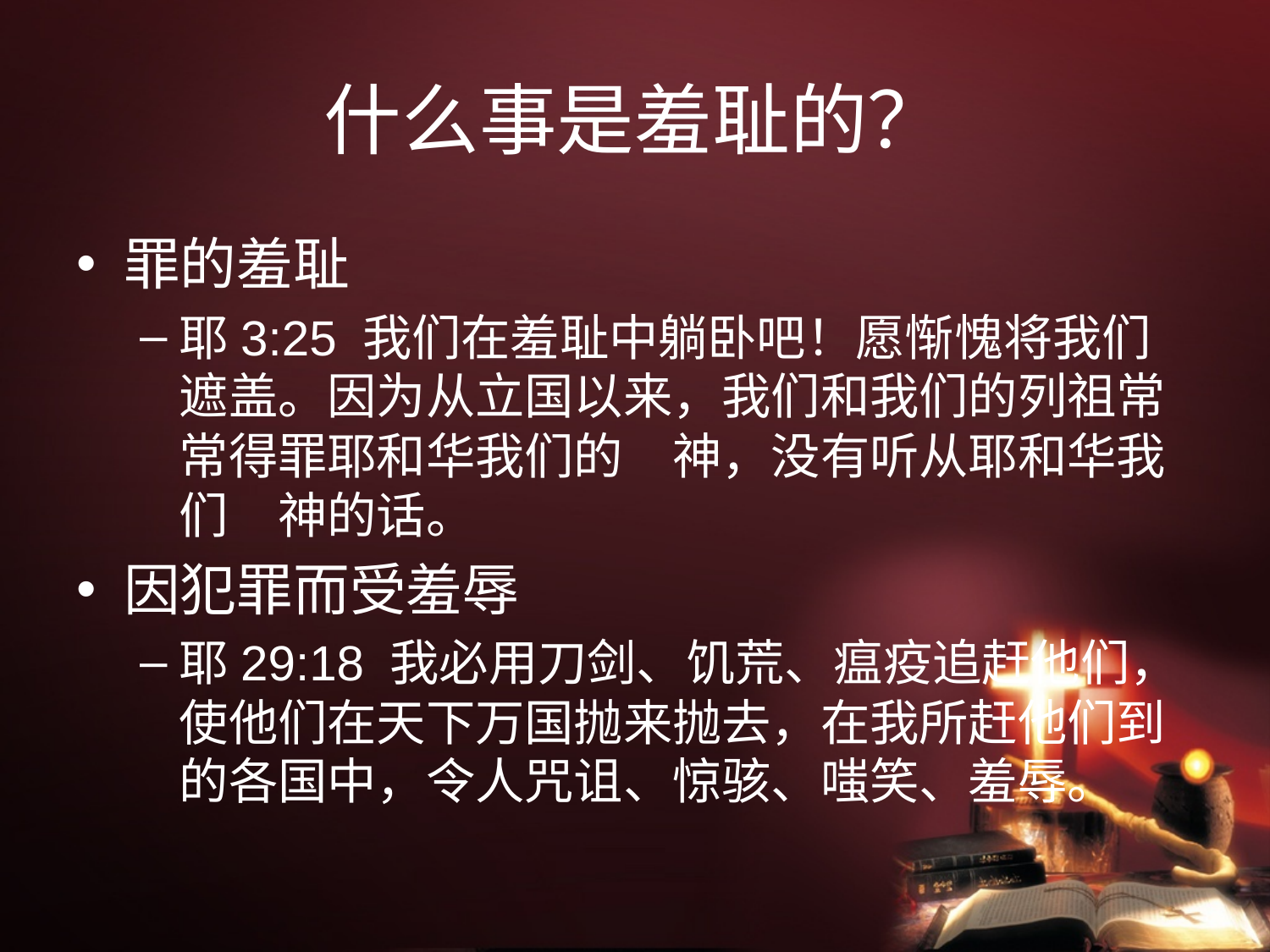

# 什么事是羞耻的？
罪的羞耻
耶3:25 我们在羞耻中躺卧吧！愿惭愧将我们遮盖。因为从立国以来，我们和我们的列祖常常得罪耶和华我们的　神，没有听从耶和华我们　神的话。
因犯罪而受羞辱
耶29:18 我必用刀剑、饥荒、瘟疫追赶他们，使他们在天下万国抛来抛去，在我所赶他们到的各国中，令人咒诅、惊骇、嗤笑、羞辱。